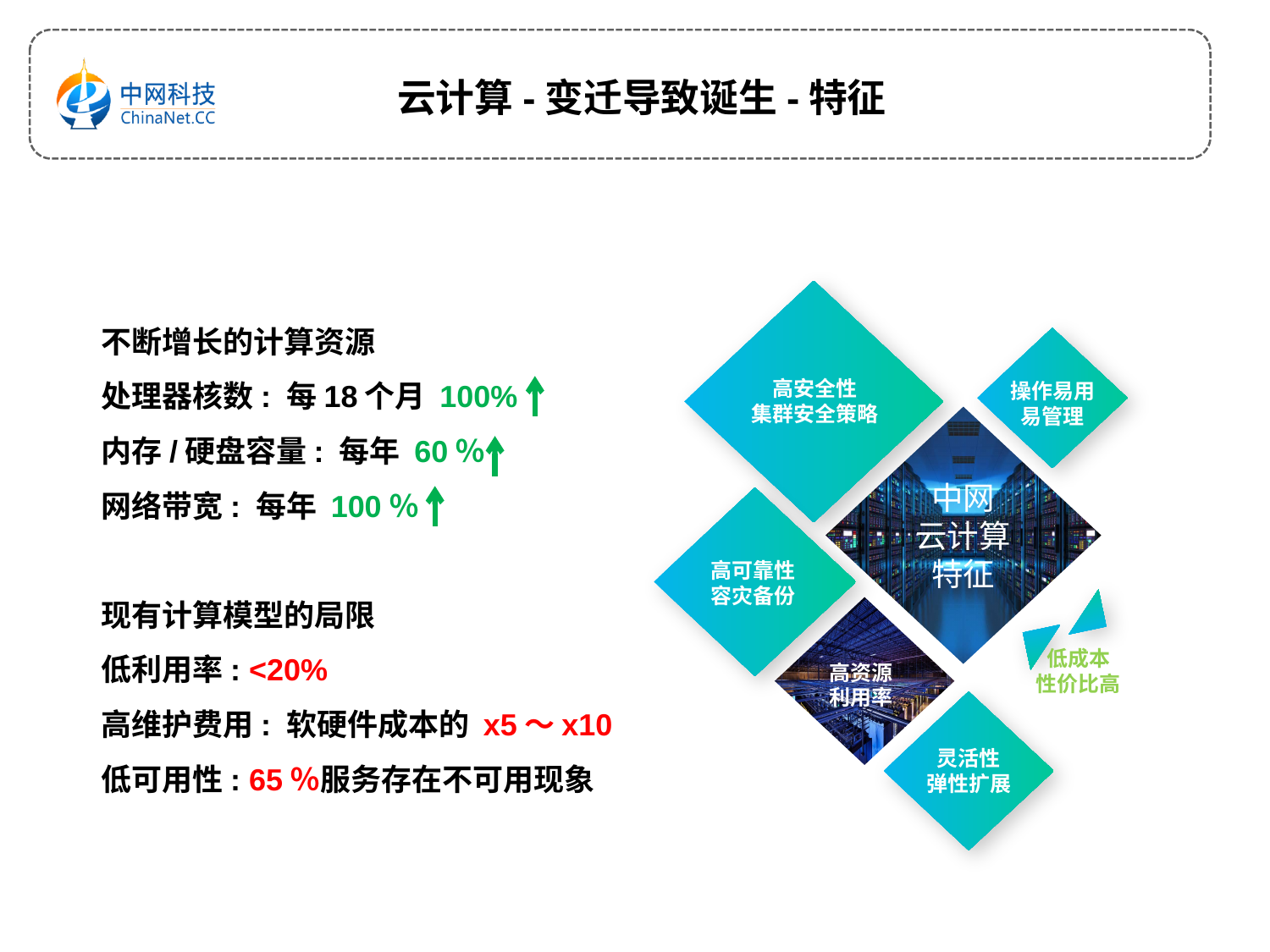

云计算-变迁导致诞生-特征

中网
云计算
特征

不断增长的计算资源
处理器核数: 每18个月 100%
内存/硬盘容量: 每年 60％
网络带宽: 每年 100％

现有计算模型的局限
低利用率: <20%
高维护费用: 软硬件成本的 x5～x10
低可用性: 65％服务存在不可用现象
高安全性
集群安全策略
操作易用
易管理
高可靠性
容灾备份
低成本
性价比高
高资源
利用率
灵活性
弹性扩展